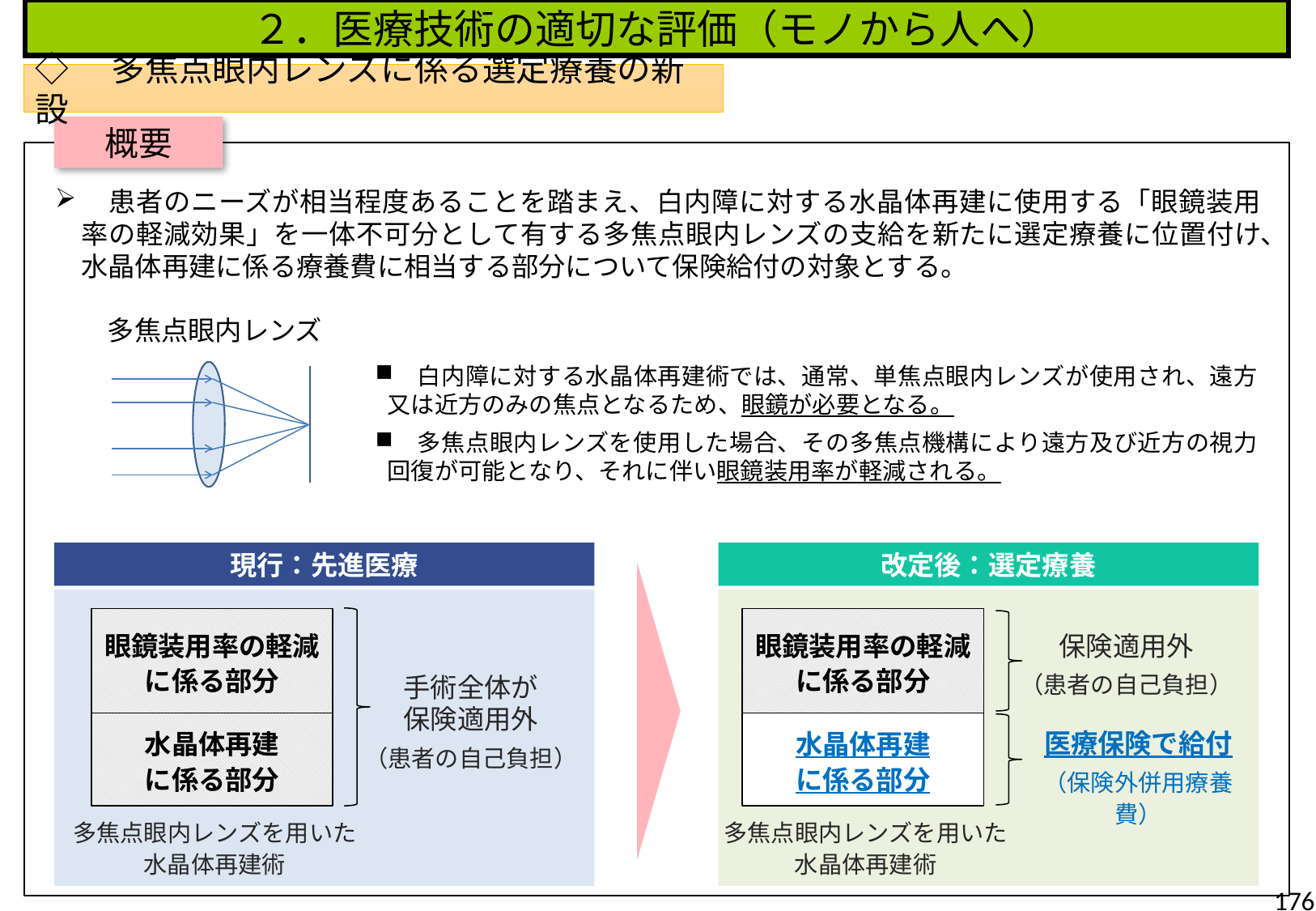

２．医療技術の適切な評価（モノから人へ）
◇　多焦点眼内レンズに係る選定療養の新設
概要

　患者のニーズが相当程度あることを踏まえ、白内障に対する水晶体再建に使用する「眼鏡装用率の軽減効果」を一体不可分として有する多焦点眼内レンズの支給を新たに選定療養に位置付け、水晶体再建に係る療養費に相当する部分について保険給付の対象とする。

多焦点眼内レンズ
　白内障に対する水晶体再建術では、通常、単焦点眼内レンズが使用され、遠方又は近方のみの焦点となるため、眼鏡が必要となる。
　多焦点眼内レンズを使用した場合、その多焦点機構により遠方及び近方の視力回復が可能となり、それに伴い眼鏡装用率が軽減される。

現行：先進医療
改定後：選定療養

眼鏡装用率の軽減に係る部分
眼鏡装用率の軽減に係る部分

保険適用外
（患者の自己負担）
手術全体が
保険適用外
（患者の自己負担）

水晶体再建
に係る部分
水晶体再建
に係る部分

医療保険で給付
（保険外併用療養費）
多焦点眼内レンズを用いた
水晶体再建術
多焦点眼内レンズを用いた
水晶体再建術
176